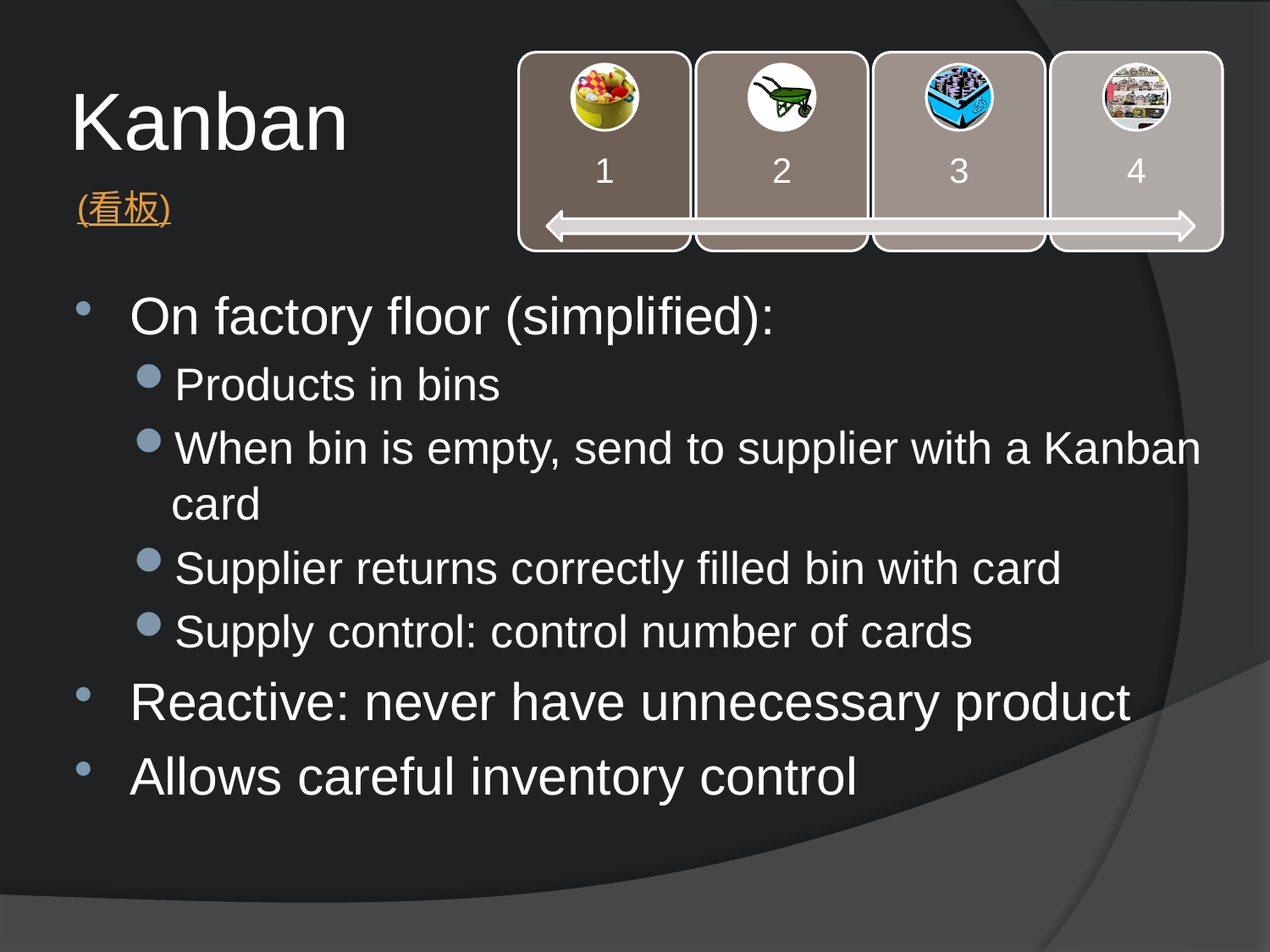

# Kanban
1
2
3
4
(看板)
On factory floor (simplified):
Products in bins
When bin is empty, send to supplier with a Kanban card
Supplier returns correctly filled bin with card
Supply control: control number of cards
Reactive: never have unnecessary product
Allows careful inventory control